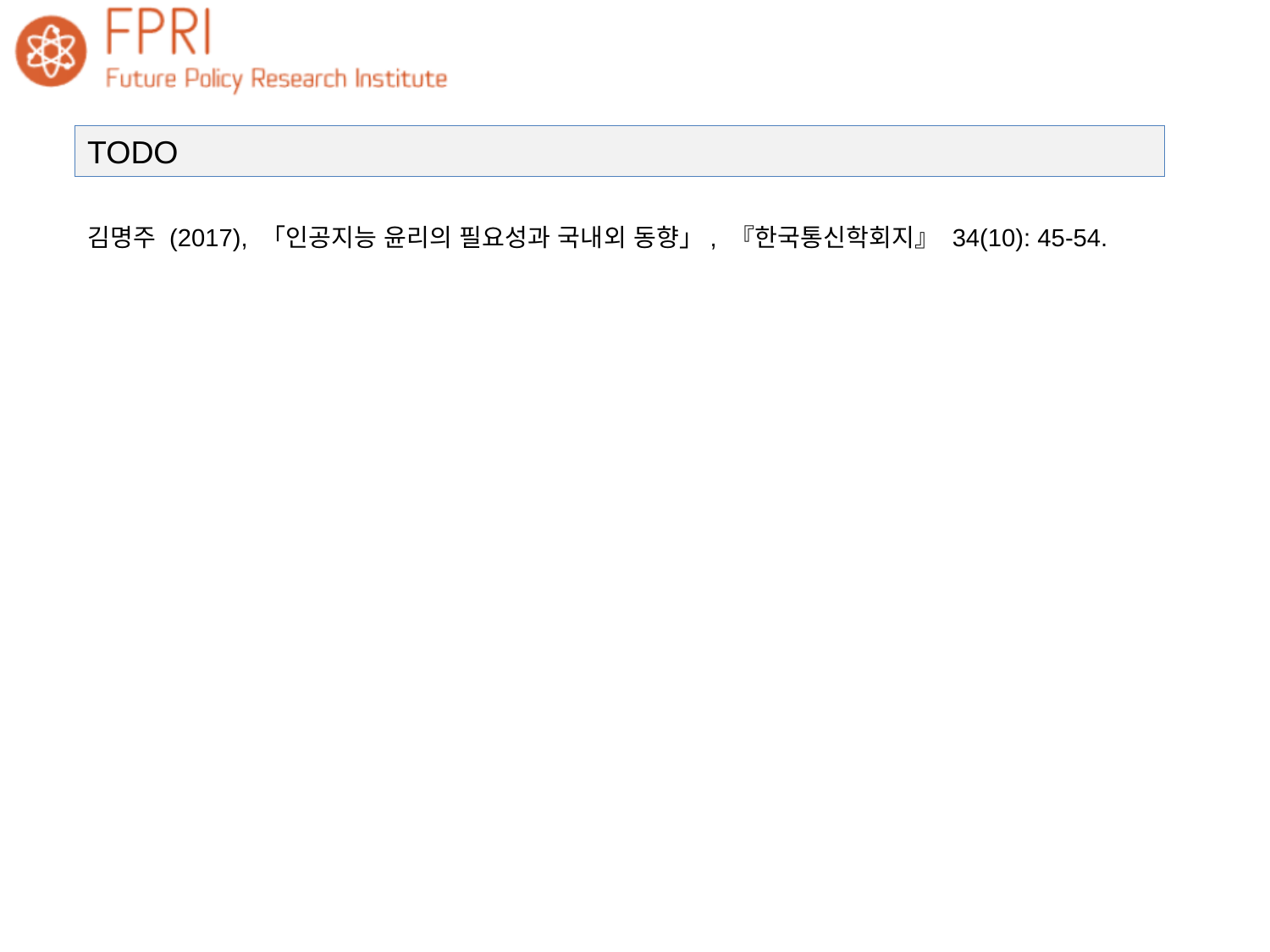

TODO
김명주 (2017), 「인공지능 윤리의 필요성과 국내외 동향」, 『한국통신학회지』 34(10): 45-54.